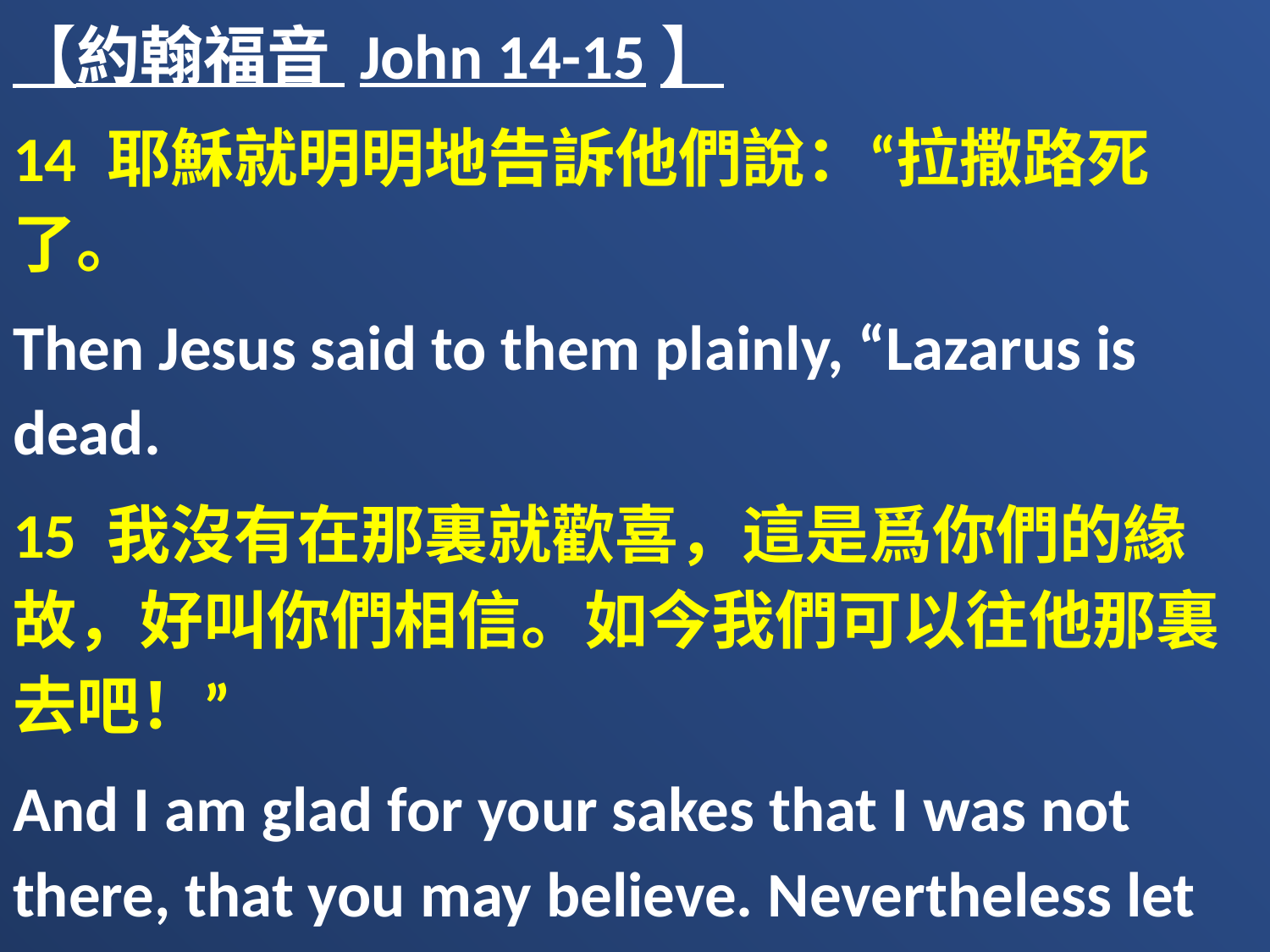

【約翰福音 John 14-15】
14 耶穌就明明地告訴他們說：“拉撒路死了。
Then Jesus said to them plainly, “Lazarus is dead.
15 我沒有在那裏就歡喜，這是爲你們的緣故，好叫你們相信。如今我們可以往他那裏去吧！”
And I am glad for your sakes that I was not there, that you may believe. Nevertheless let us go to him.”